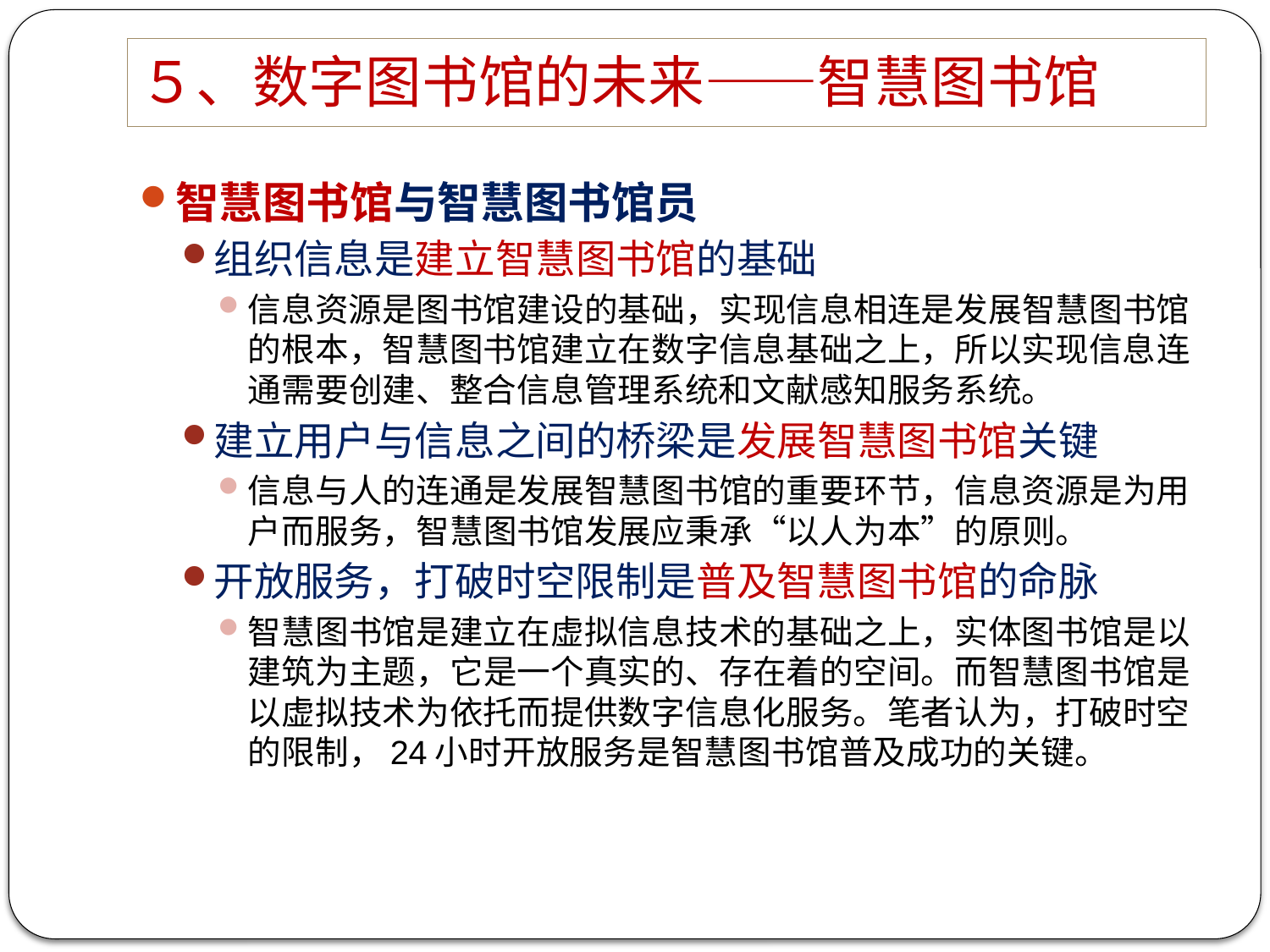

# ５、数字图书馆的未来——智慧图书馆
智慧图书馆与智慧图书馆员
组织信息是建立智慧图书馆的基础
信息资源是图书馆建设的基础，实现信息相连是发展智慧图书馆的根本，智慧图书馆建立在数字信息基础之上，所以实现信息连通需要创建、整合信息管理系统和文献感知服务系统。
建立用户与信息之间的桥梁是发展智慧图书馆关键
信息与人的连通是发展智慧图书馆的重要环节，信息资源是为用户而服务，智慧图书馆发展应秉承“以人为本”的原则。
开放服务，打破时空限制是普及智慧图书馆的命脉
智慧图书馆是建立在虚拟信息技术的基础之上，实体图书馆是以建筑为主题，它是一个真实的、存在着的空间。而智慧图书馆是以虚拟技术为依托而提供数字信息化服务。笔者认为，打破时空的限制，24小时开放服务是智慧图书馆普及成功的关键。